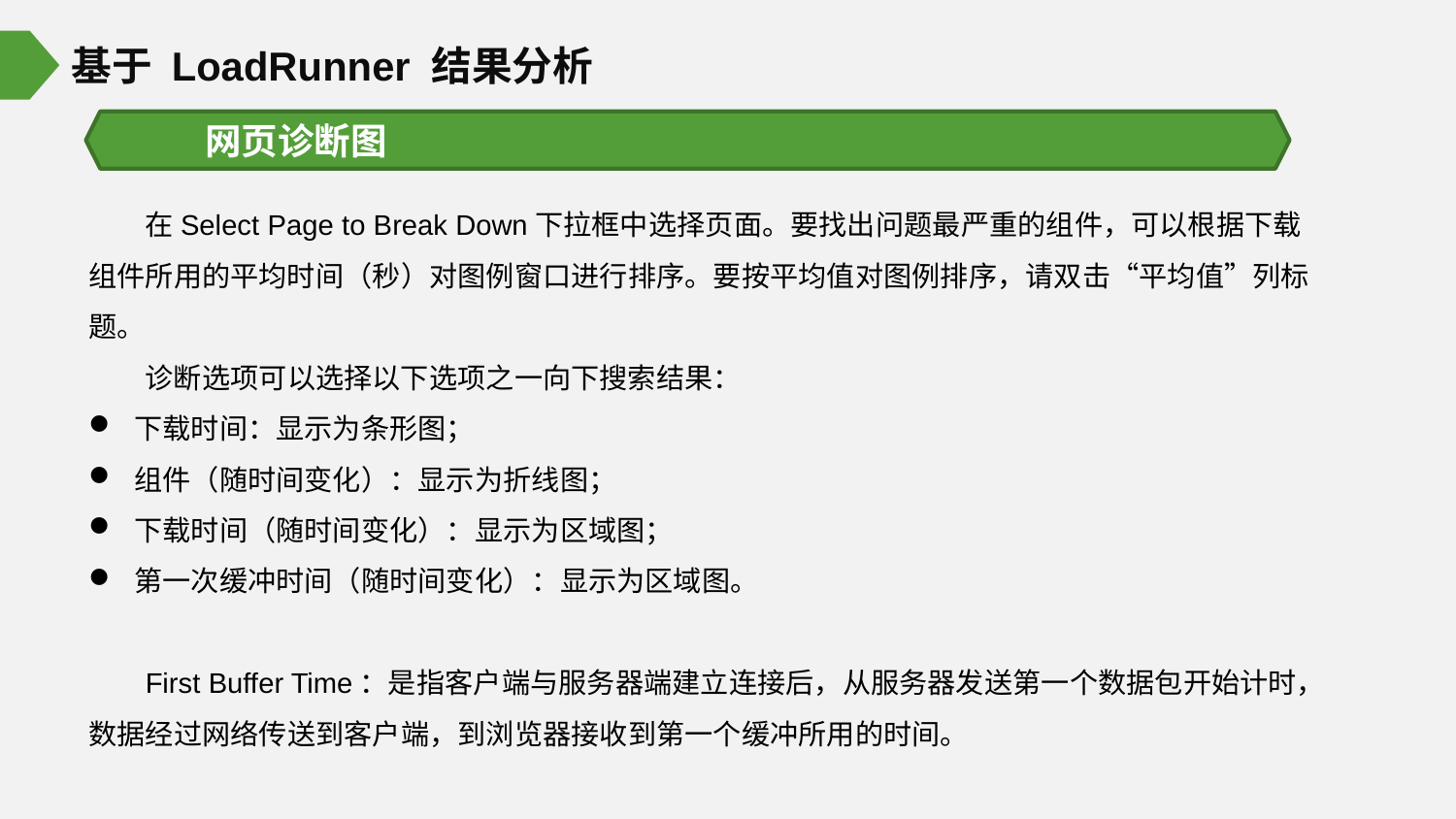

基于 LoadRunner 结果分析
网页诊断图
在Select Page to Break Down下拉框中选择页面。要找出问题最严重的组件，可以根据下载组件所用的平均时间（秒）对图例窗口进行排序。要按平均值对图例排序，请双击“平均值”列标题。
诊断选项可以选择以下选项之一向下搜索结果：
下载时间：显示为条形图；
组件（随时间变化）：显示为折线图；
下载时间（随时间变化）：显示为区域图；
第一次缓冲时间（随时间变化）：显示为区域图。

First Buffer Time：是指客户端与服务器端建立连接后，从服务器发送第一个数据包开始计时，数据经过网络传送到客户端，到浏览器接收到第一个缓冲所用的时间。